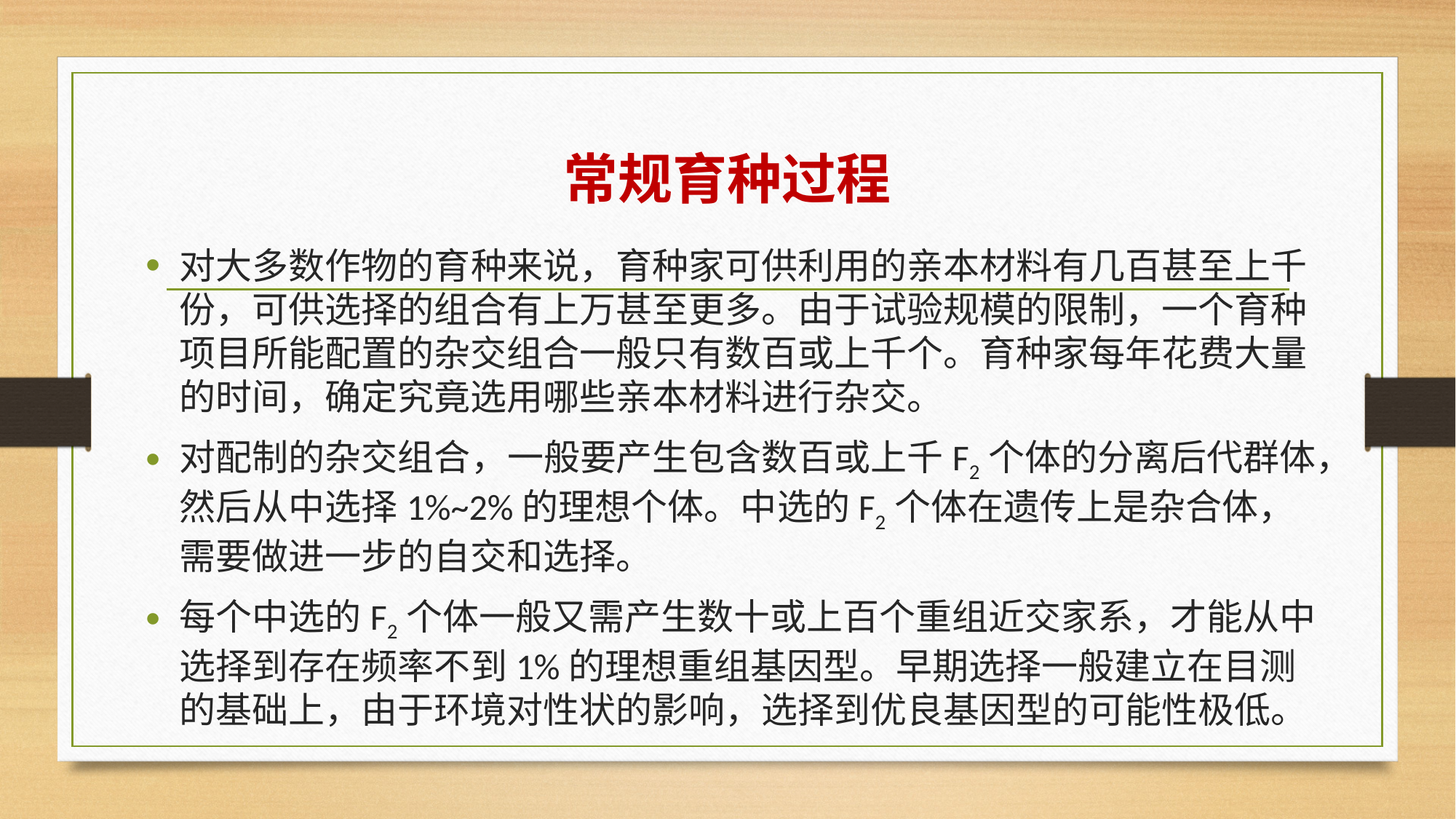

# 常规育种过程
对大多数作物的育种来说，育种家可供利用的亲本材料有几百甚至上千份，可供选择的组合有上万甚至更多。由于试验规模的限制，一个育种项目所能配置的杂交组合一般只有数百或上千个。育种家每年花费大量的时间，确定究竟选用哪些亲本材料进行杂交。
对配制的杂交组合，一般要产生包含数百或上千F2个体的分离后代群体，然后从中选择1%~2%的理想个体。中选的F2个体在遗传上是杂合体，需要做进一步的自交和选择。
每个中选的F2个体一般又需产生数十或上百个重组近交家系，才能从中选择到存在频率不到1%的理想重组基因型。早期选择一般建立在目测的基础上，由于环境对性状的影响，选择到优良基因型的可能性极低。